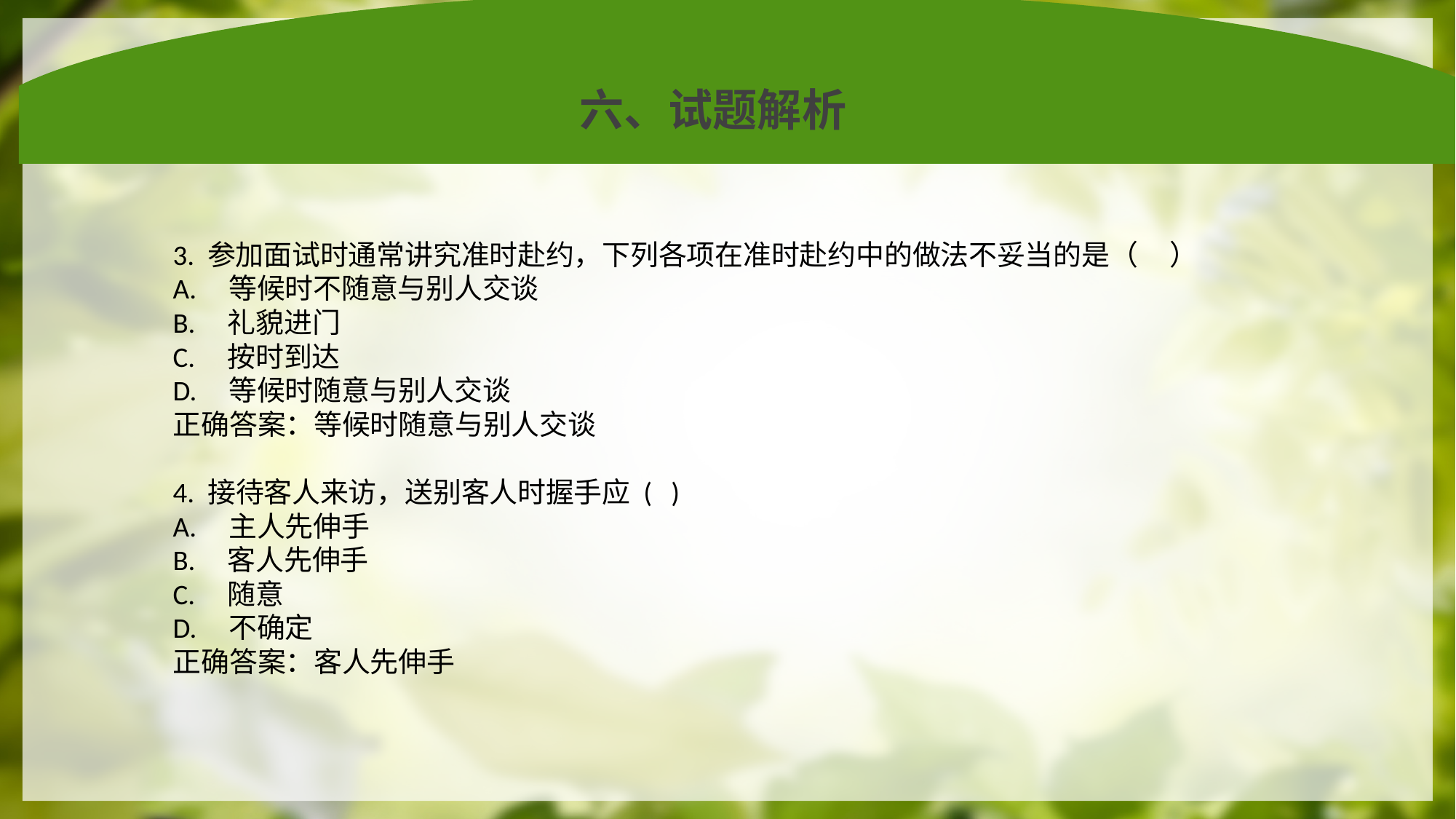

六、试题解析

3. 参加面试时通常讲究准时赴约，下列各项在准时赴约中的做法不妥当的是（     ）
A.    等候时不随意与别人交谈
B.    礼貌进门
C.    按时到达
D.    等候时随意与别人交谈
正确答案：等候时随意与别人交谈

4. 接待客人来访，送别客人时握手应 (   )
A.    主人先伸手
B.    客人先伸手
C.    随意
D.    不确定
正确答案：客人先伸手